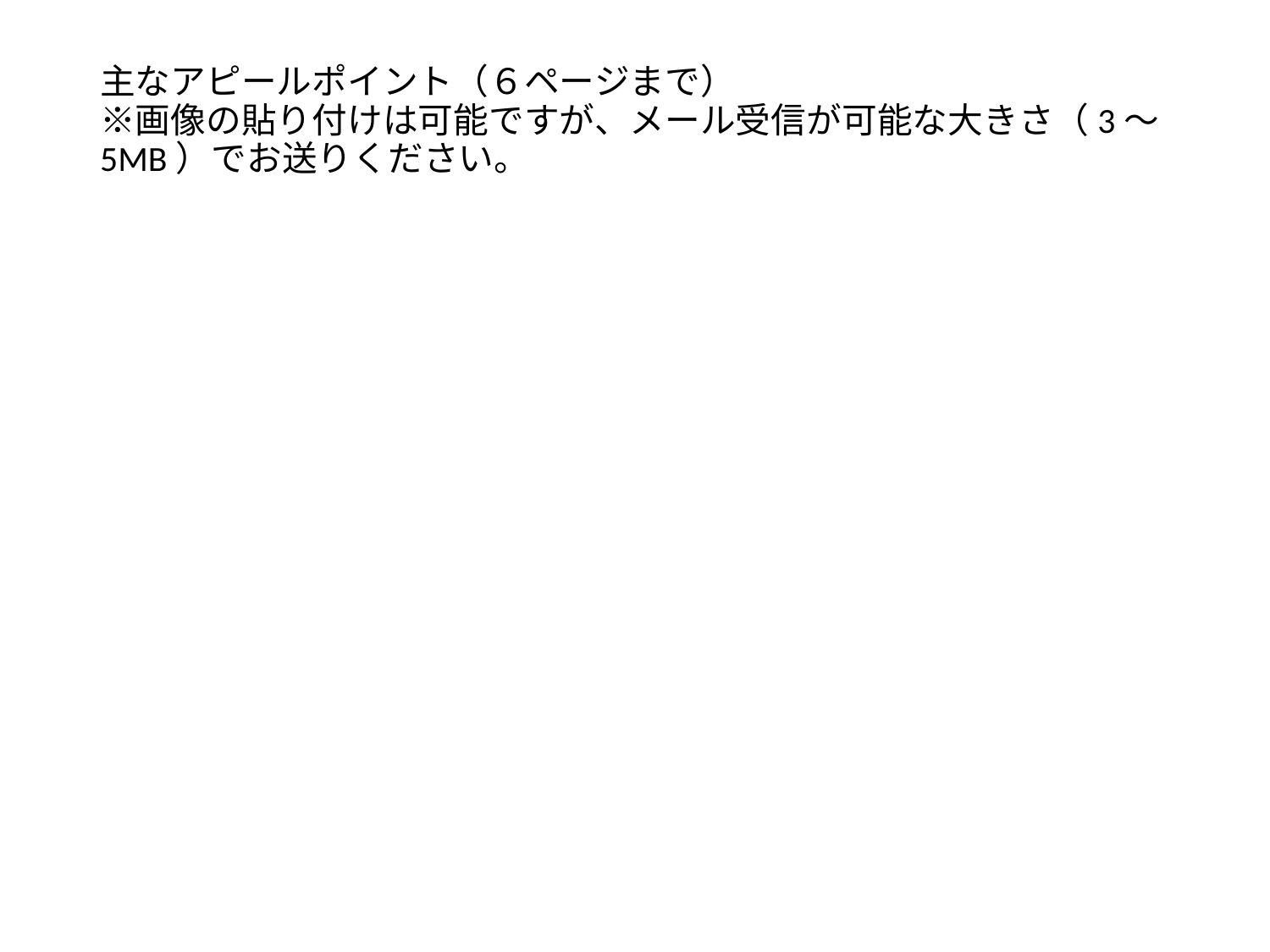

# 主なアピールポイント（６ページまで） ※画像の貼り付けは可能ですが、メール受信が可能な大きさ（3～5MB）でお送りください。